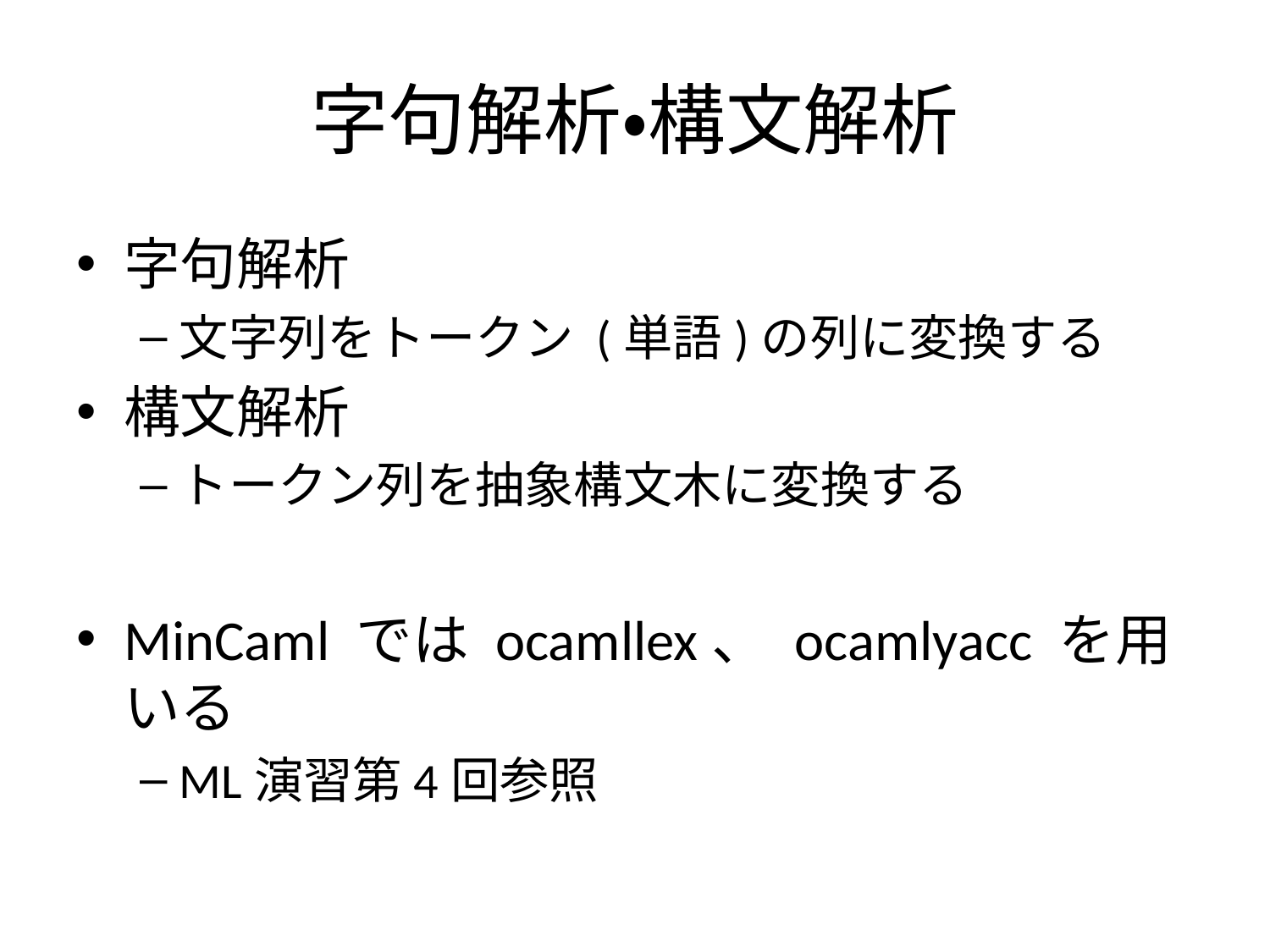

# 字句解析・構文解析
字句解析
文字列をトークン (単語)の列に変換する
構文解析
トークン列を抽象構文木に変換する

MinCaml では ocamllex、 ocamlyacc を用いる
ML演習第4回参照